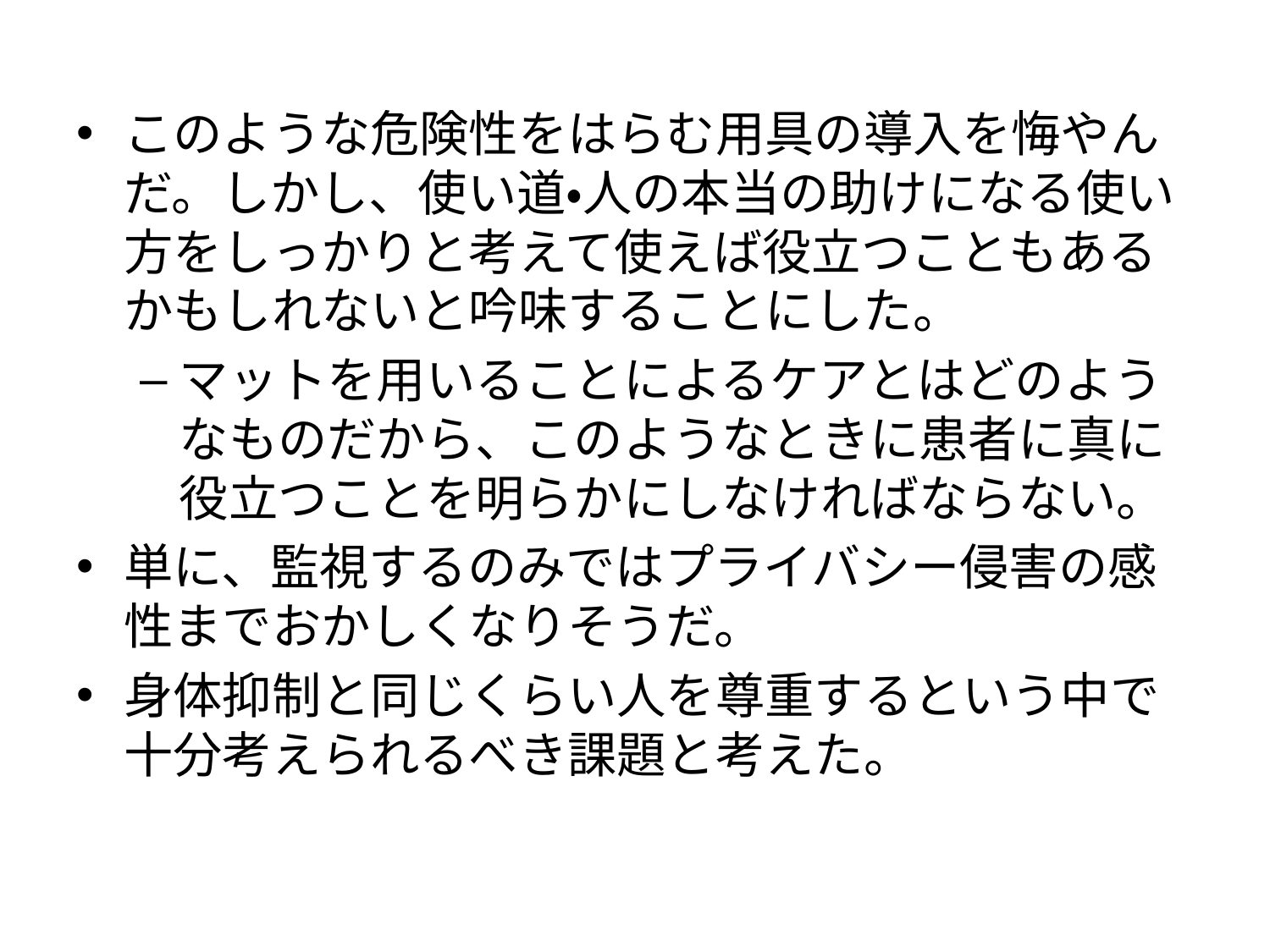

このような危険性をはらむ用具の導入を悔やんだ。しかし、使い道・人の本当の助けになる使い方をしっかりと考えて使えば役立つこともあるかもしれないと吟味することにした。
マットを用いることによるケアとはどのようなものだから、このようなときに患者に真に役立つことを明らかにしなければならない。
単に、監視するのみではプライバシー侵害の感性までおかしくなりそうだ。
身体抑制と同じくらい人を尊重するという中で十分考えられるべき課題と考えた。